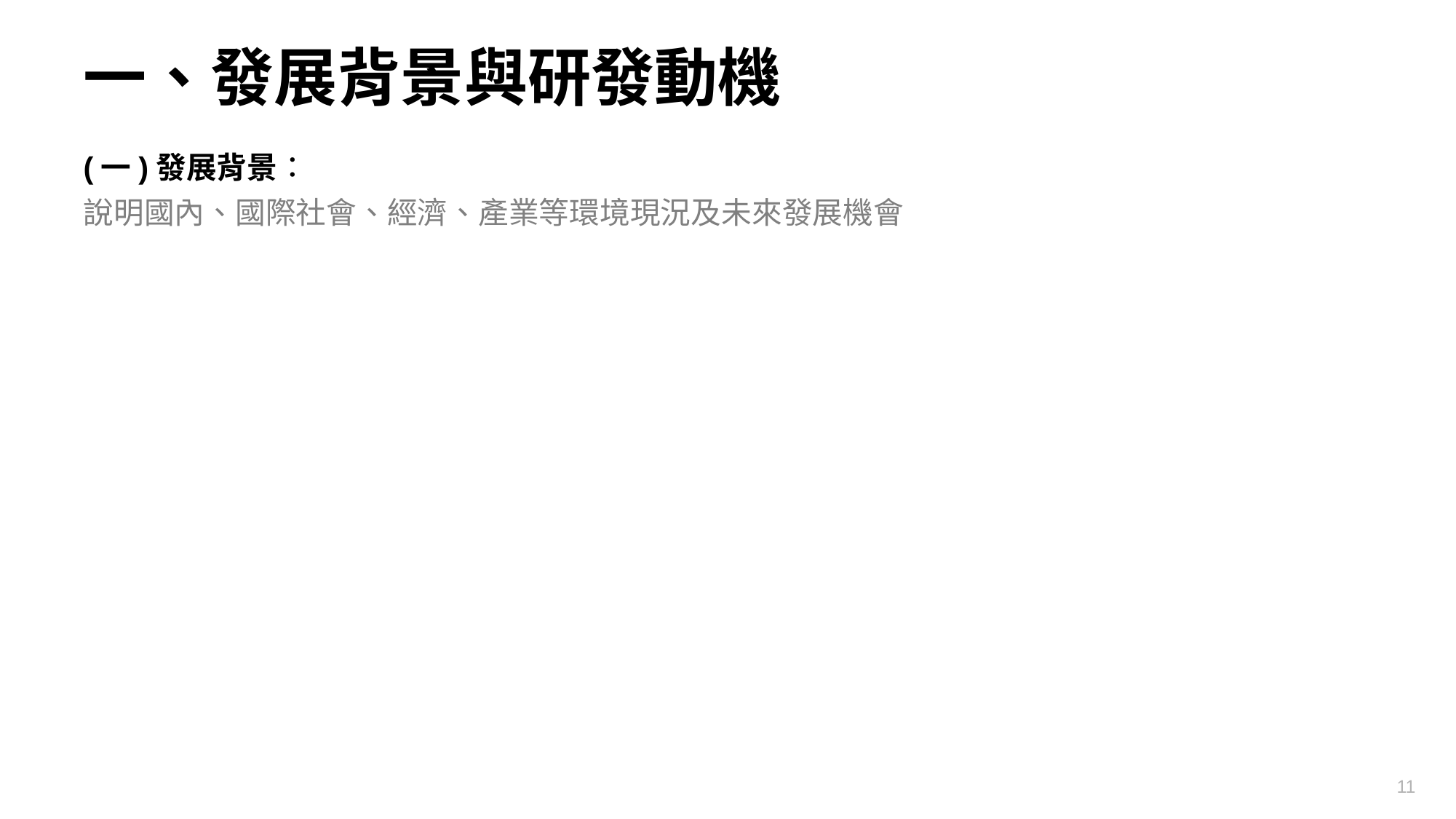

# 一、發展背景與研發動機
(一)發展背景：
說明國內、國際社會、經濟、產業等環境現況及未來發展機會

11